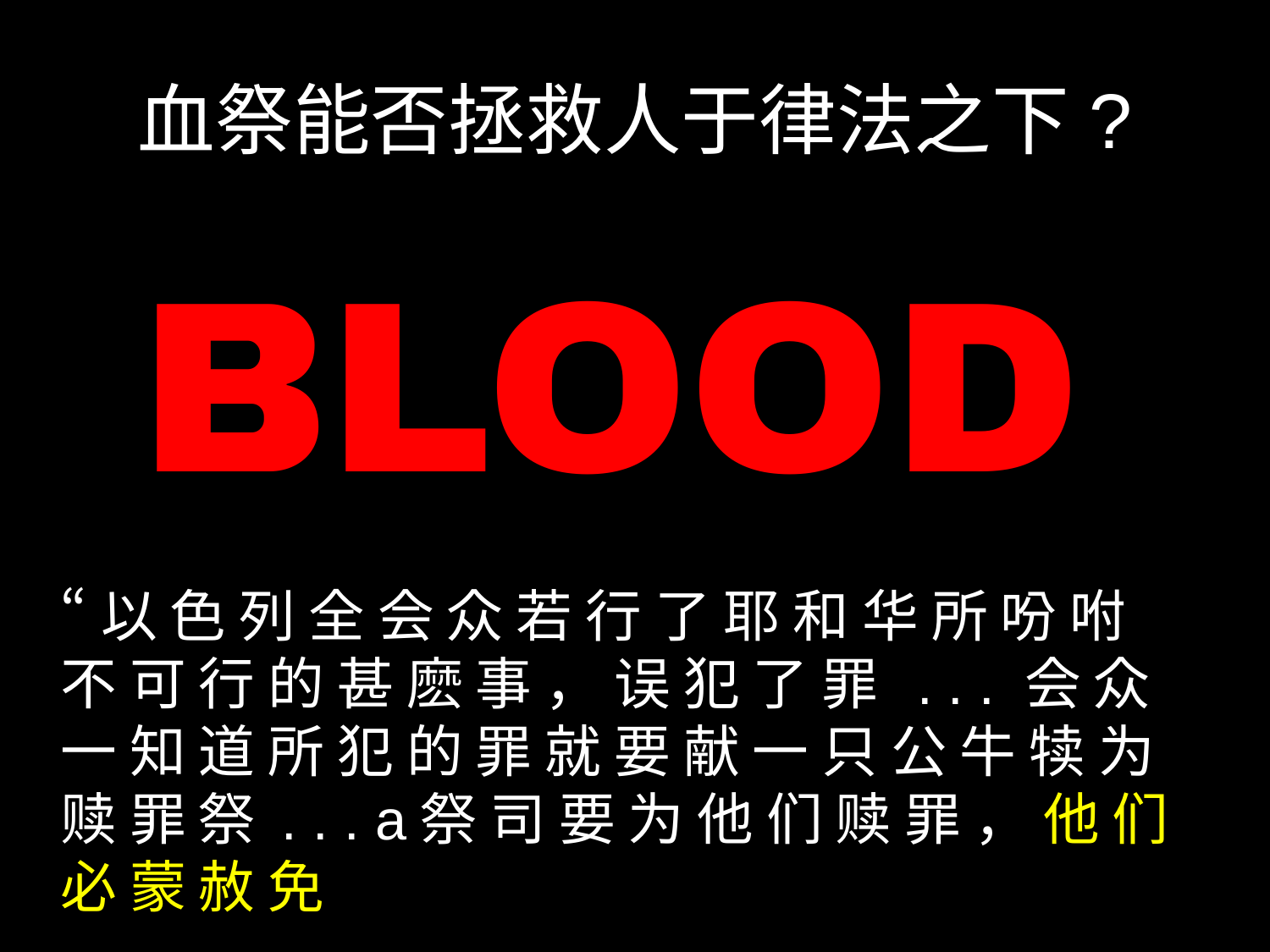

# 血祭能否拯救人于律法之下?
BLOOD
“以 色 列 全 会 众 若 行 了 耶 和 华 所 吩 咐 不 可 行 的 甚 麽 事 ， 误 犯 了 罪  . . . 会 众 一 知 道 所 犯 的 罪 就 要 献 一 只 公 牛 犊 为 赎 罪 祭 . . . a祭 司 要 为 他 们 赎 罪 ， 他 们 必 蒙 赦 免